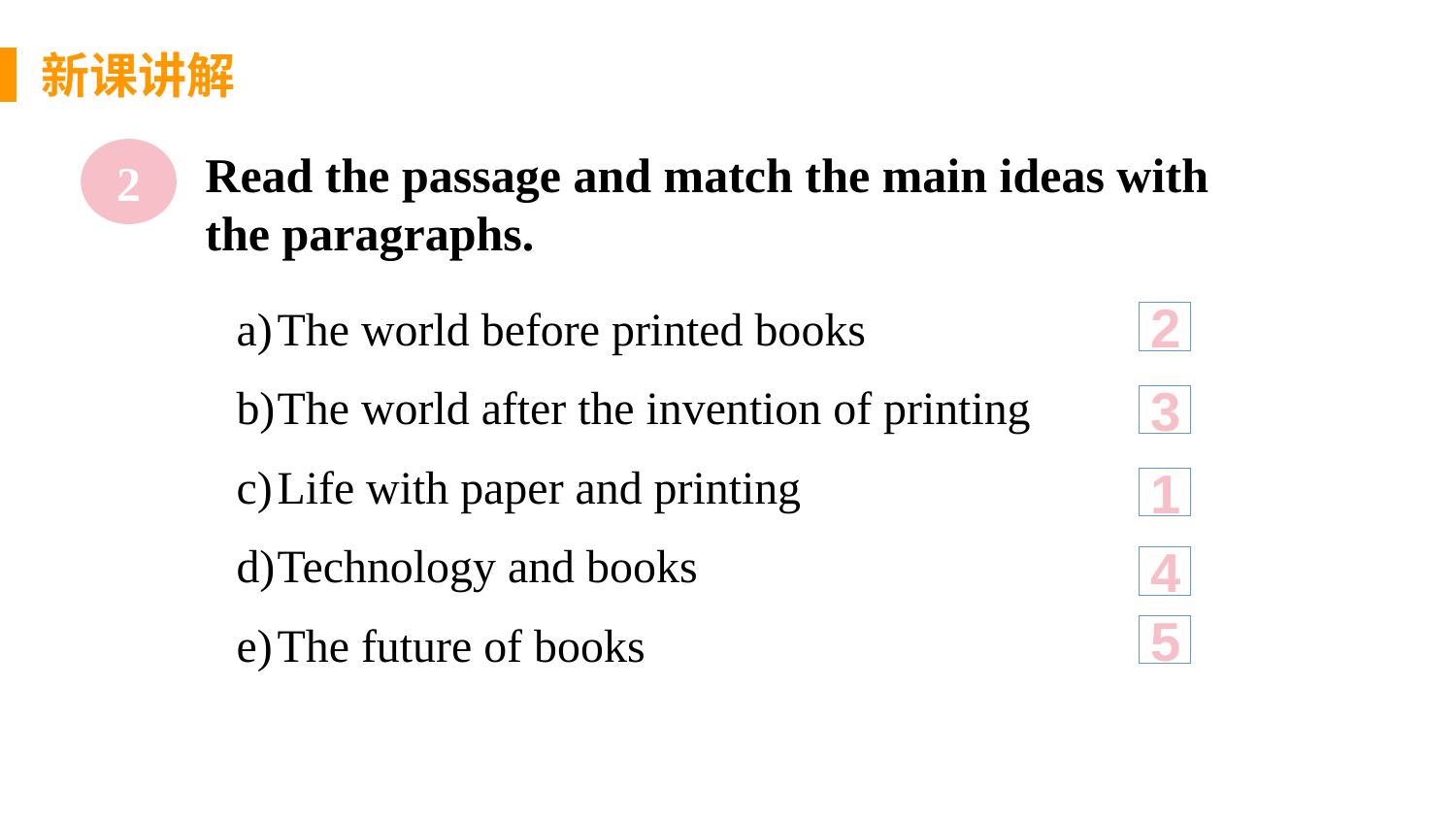

新课讲解

2
Read the passage and match the main ideas with the paragraphs.
2
The world before printed books
The world after the invention of printing
Life with paper and printing
Technology and books
The future of books

3

1

4

5